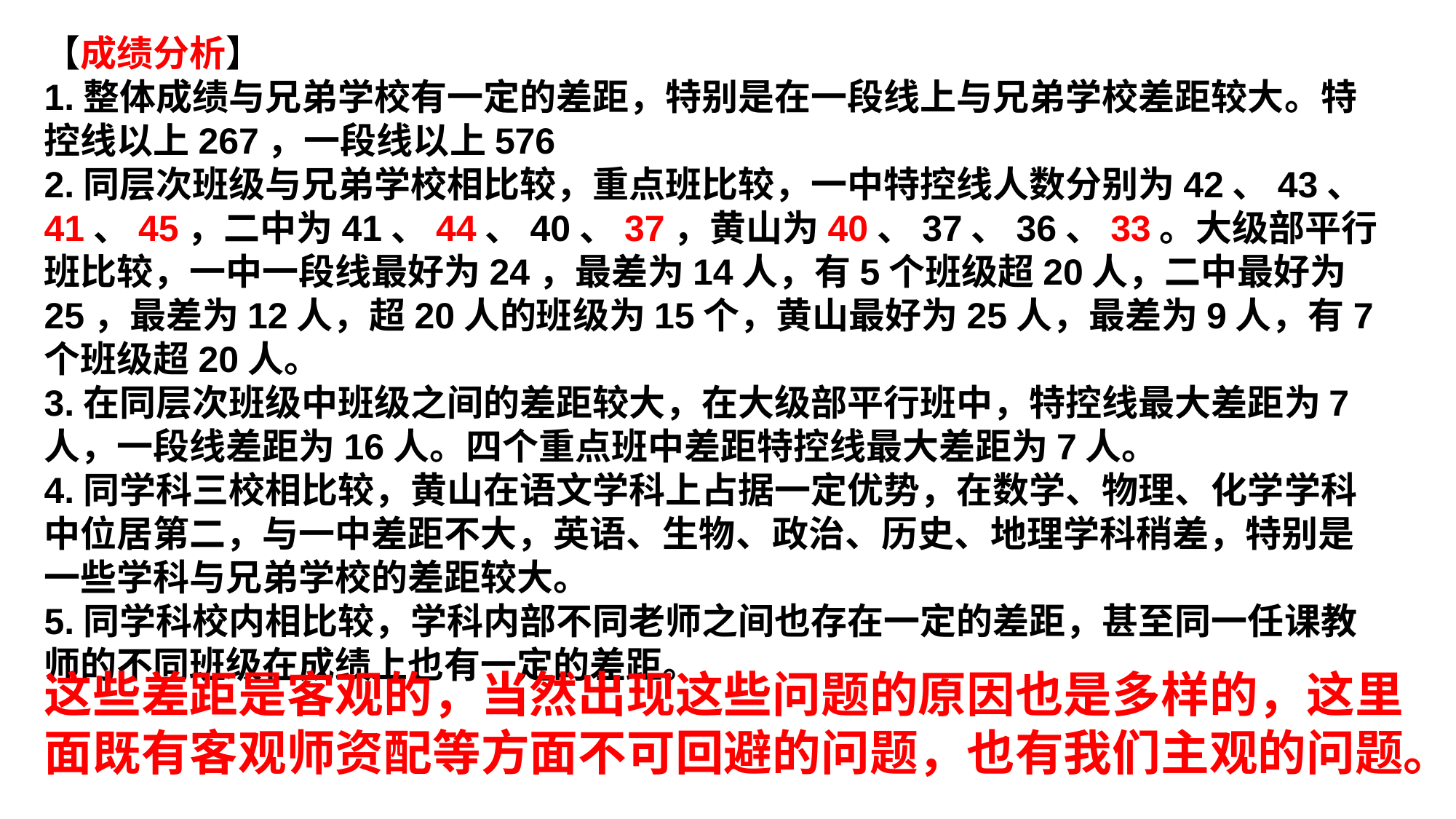

【成绩分析】
1.整体成绩与兄弟学校有一定的差距，特别是在一段线上与兄弟学校差距较大。特控线以上267，一段线以上576
2.同层次班级与兄弟学校相比较，重点班比较，一中特控线人数分别为42、43、41、45，二中为41、44、40、37，黄山为40、37、36、33。大级部平行班比较，一中一段线最好为24，最差为14人，有5个班级超20人，二中最好为25，最差为12人，超20人的班级为15个，黄山最好为25人，最差为9人，有7个班级超20人。
3.在同层次班级中班级之间的差距较大，在大级部平行班中，特控线最大差距为7人，一段线差距为16人。四个重点班中差距特控线最大差距为7人。
4.同学科三校相比较，黄山在语文学科上占据一定优势，在数学、物理、化学学科中位居第二，与一中差距不大，英语、生物、政治、历史、地理学科稍差，特别是一些学科与兄弟学校的差距较大。
5.同学科校内相比较，学科内部不同老师之间也存在一定的差距，甚至同一任课教师的不同班级在成绩上也有一定的差距。
这些差距是客观的，当然出现这些问题的原因也是多样的，这里面既有客观师资配等方面不可回避的问题，也有我们主观的问题。